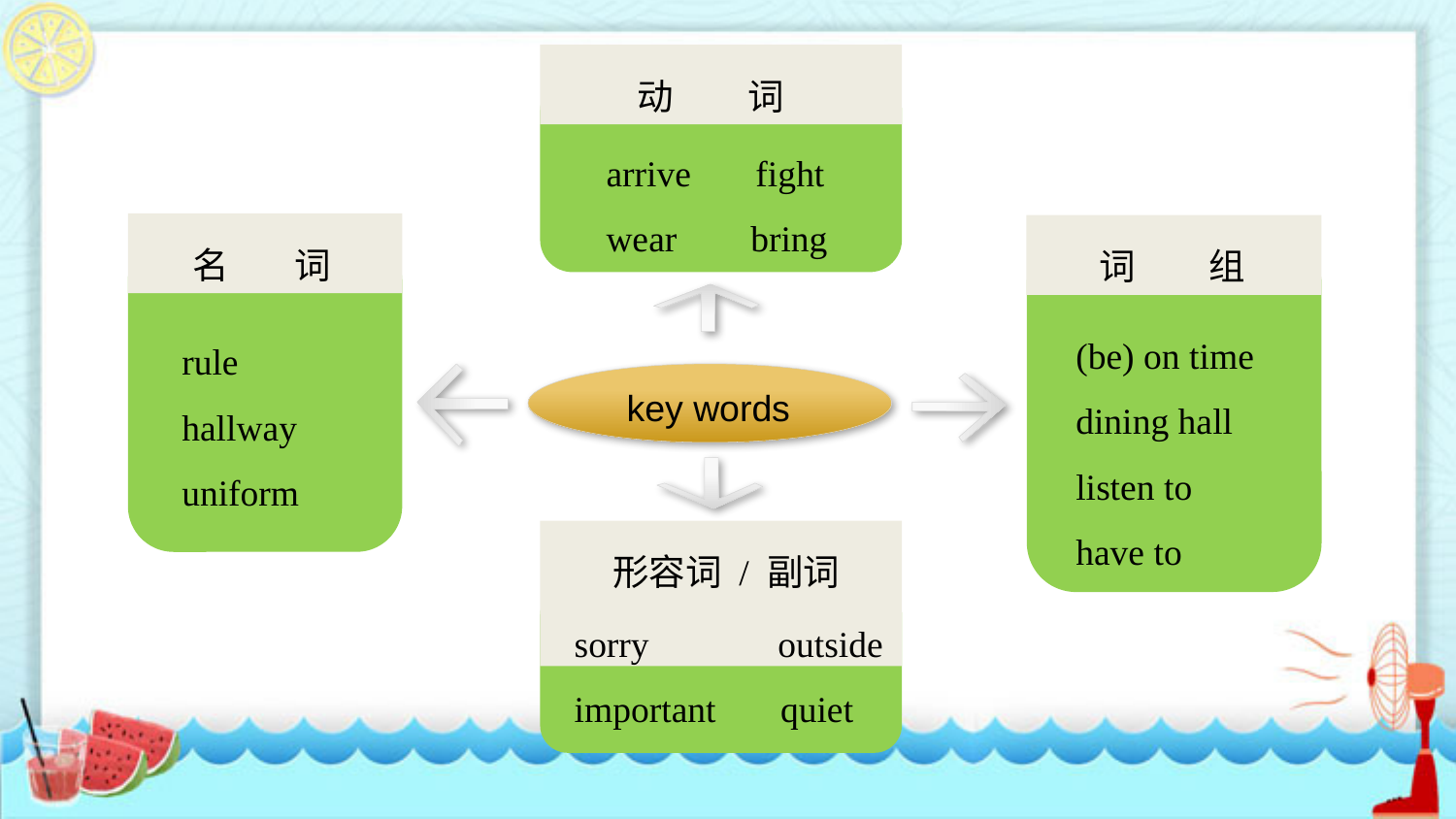

动         词

arrive       fight
wear        bring
     名        词
      词         组

(be) on time
dining hall
listen to
have to
rule
hallway
uniform

   key words

      形容词 / 副词

sorry              outside
important       quiet